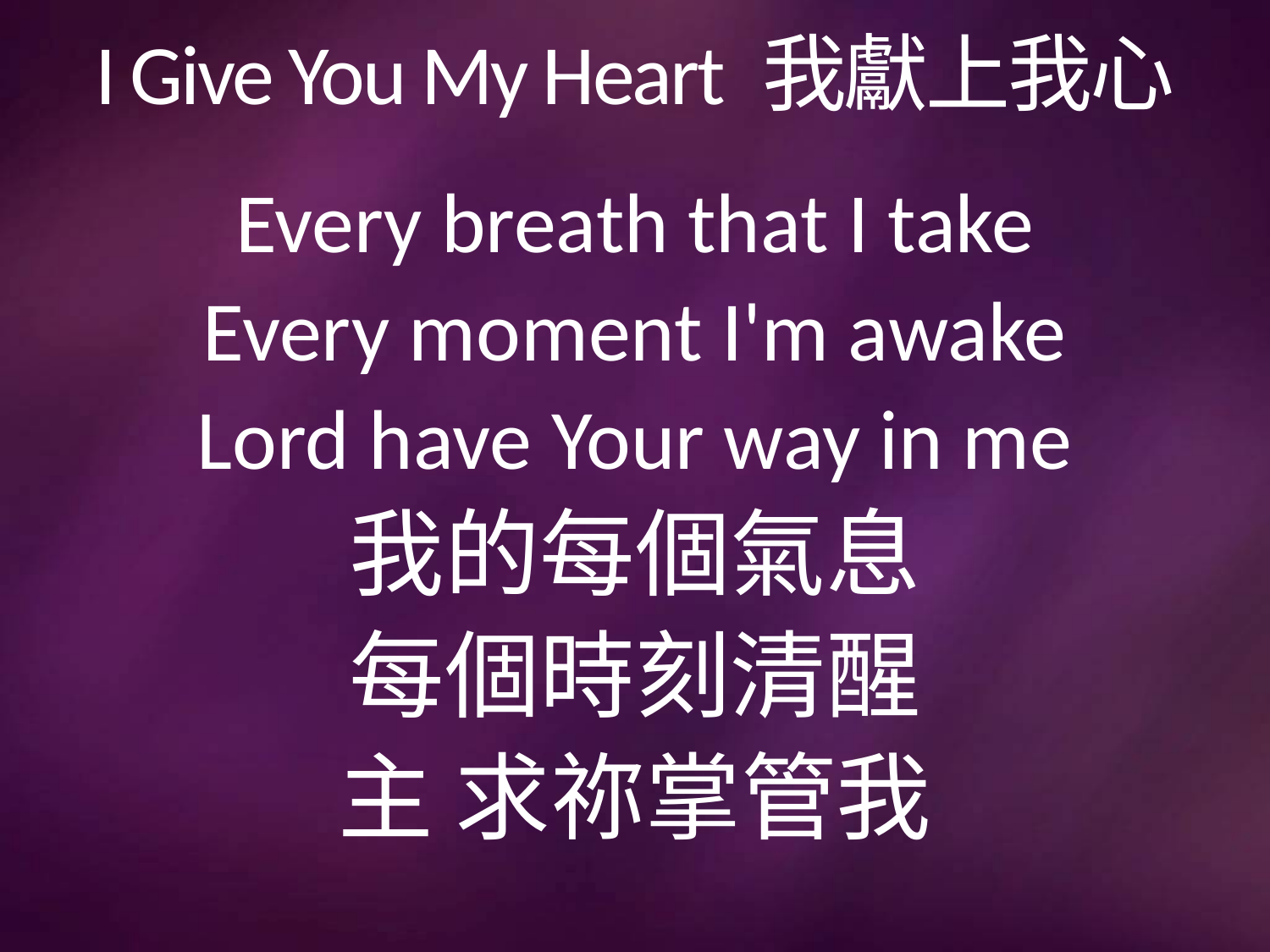

# I Give You My Heart 我獻上我心
Every breath that I take
Every moment I'm awake
Lord have Your way in me
我的每個氣息
每個時刻清醒
主 求祢掌管我